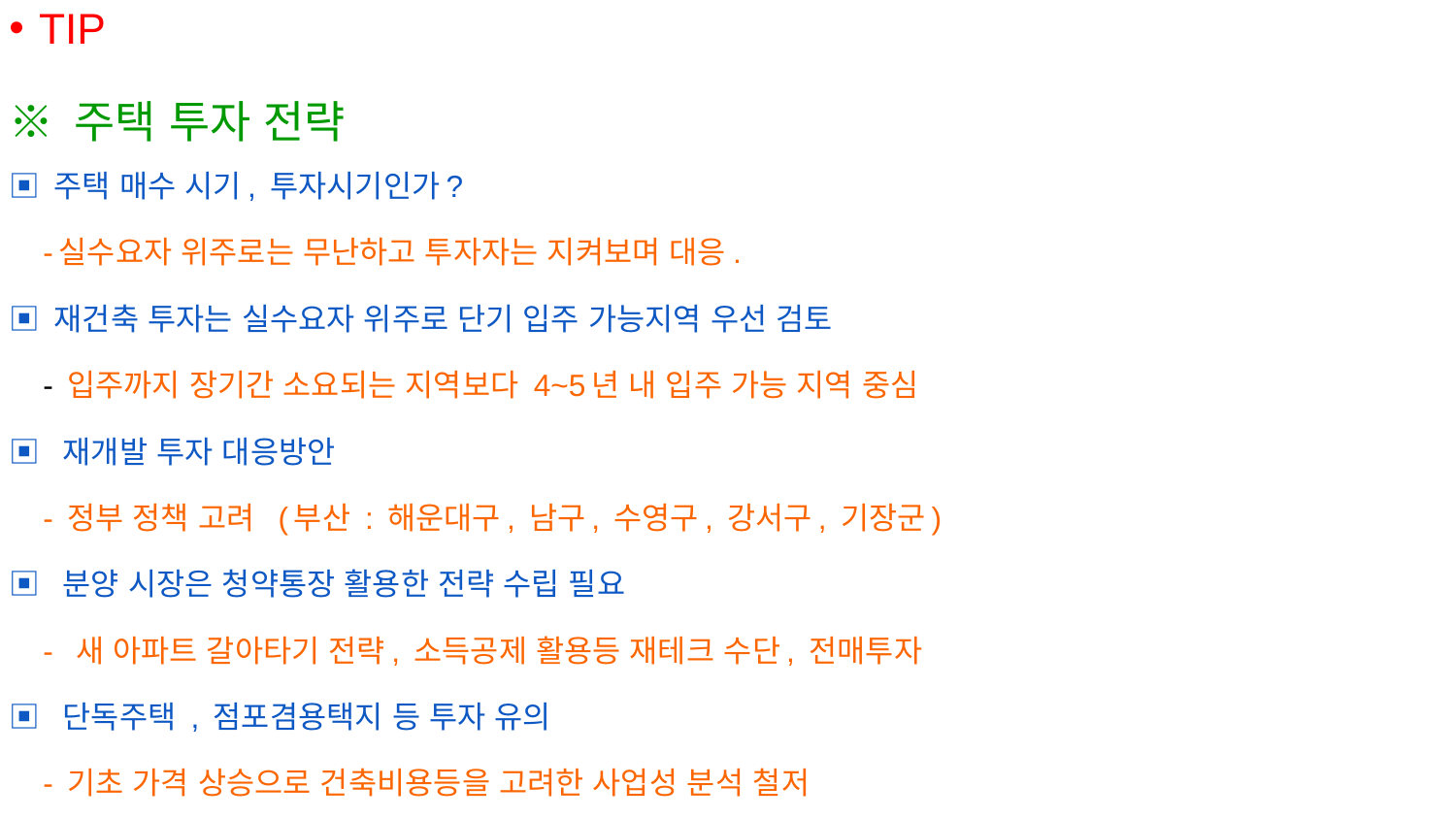

TIP

※ 주택 투자 전략

▣ 주택 매수 시기, 투자시기인가?

    -실수요자 위주로는 무난하고 투자자는 지켜보며 대응.

▣ 재건축 투자는 실수요자 위주로 단기 입주 가능지역 우선 검토

    - 입주까지 장기간 소요되는 지역보다 4~5년 내 입주 가능 지역 중심

▣  재개발 투자 대응방안

    - 정부 정책 고려  (부산 : 해운대구, 남구, 수영구, 강서구, 기장군)

▣  분양 시장은 청약통장 활용한 전략 수립 필요

    -  새 아파트 갈아타기 전략, 소득공제 활용등 재테크 수단, 전매투자

▣  단독주택 , 점포겸용택지 등 투자 유의

    - 기초 가격 상승으로 건축비용등을 고려한 사업성 분석 철저